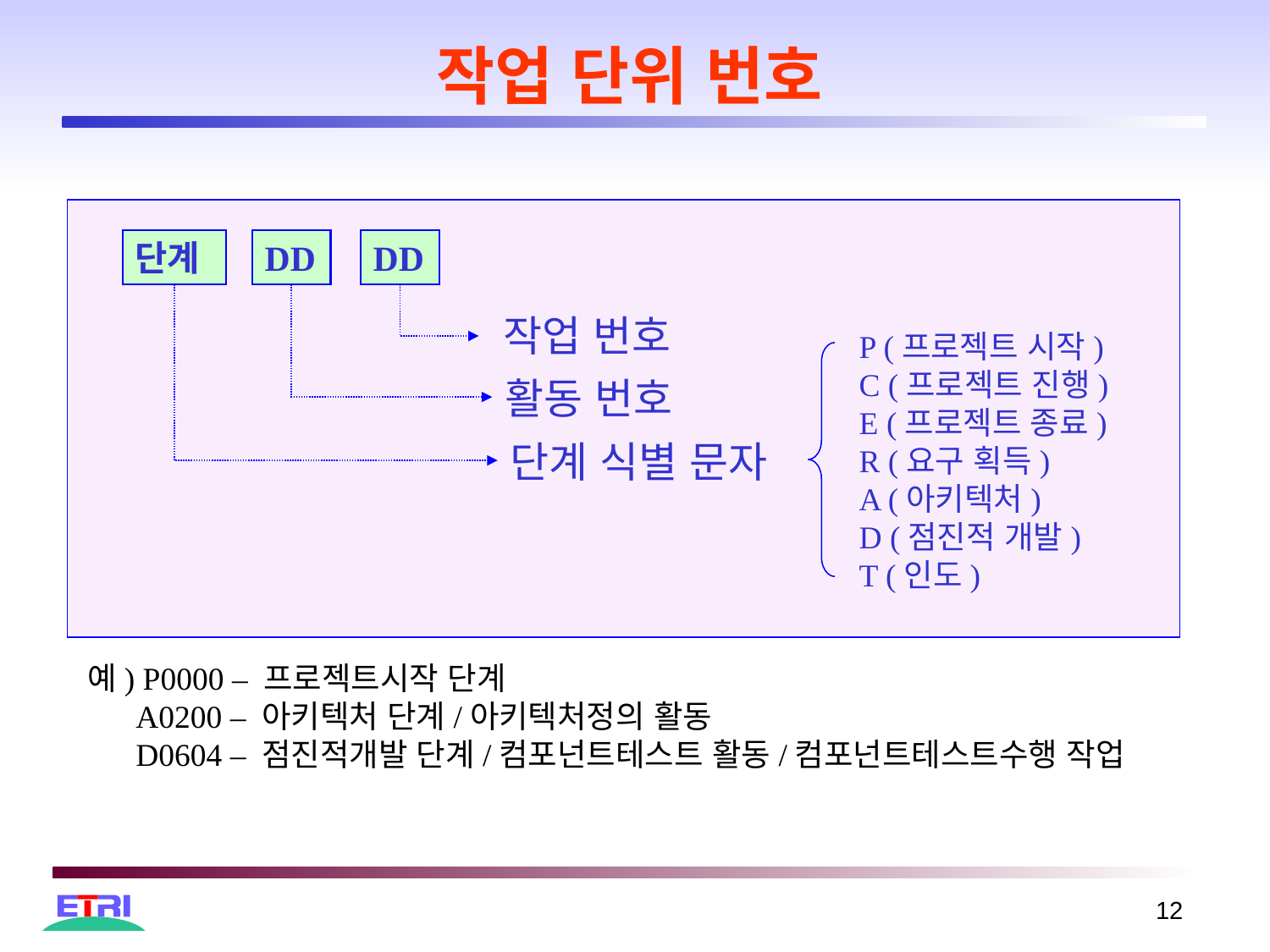

# 작업 단위 번호

단계
DD
DD
작업 번호
P (프로젝트 시작)
C (프로젝트 진행)
E (프로젝트 종료)
R (요구 획득)
A (아키텍처)
D (점진적 개발)
T (인도)

활동 번호
단계 식별 문자
예) P0000 – 프로젝트시작 단계
      A0200 – 아키텍처 단계/아키텍처정의 활동
      D0604 – 점진적개발 단계/컴포넌트테스트 활동/컴포넌트테스트수행 작업

12